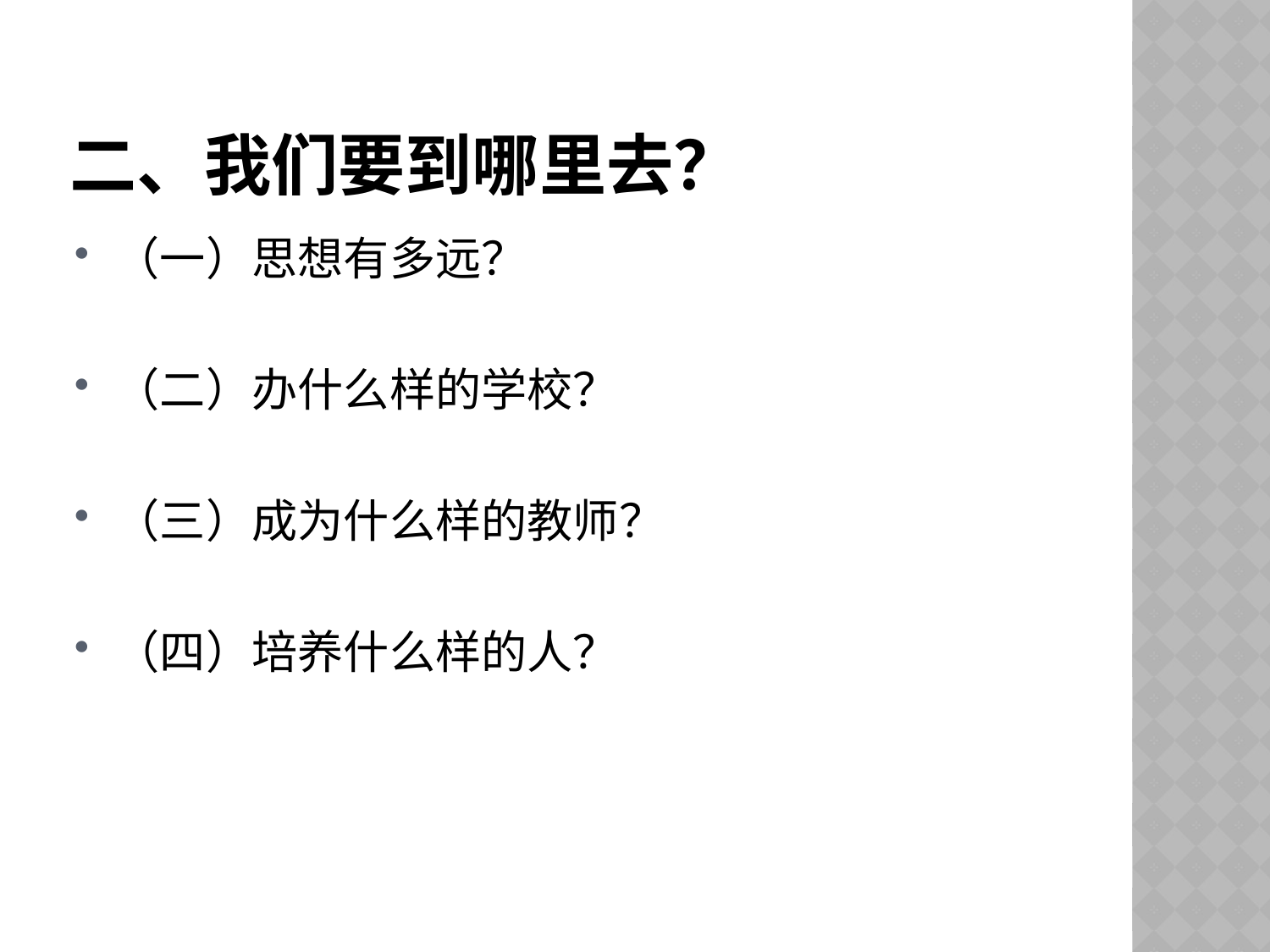

# 二、我们要到哪里去？
（一）思想有多远？

（二）办什么样的学校？

（三）成为什么样的教师？

（四）培养什么样的人？